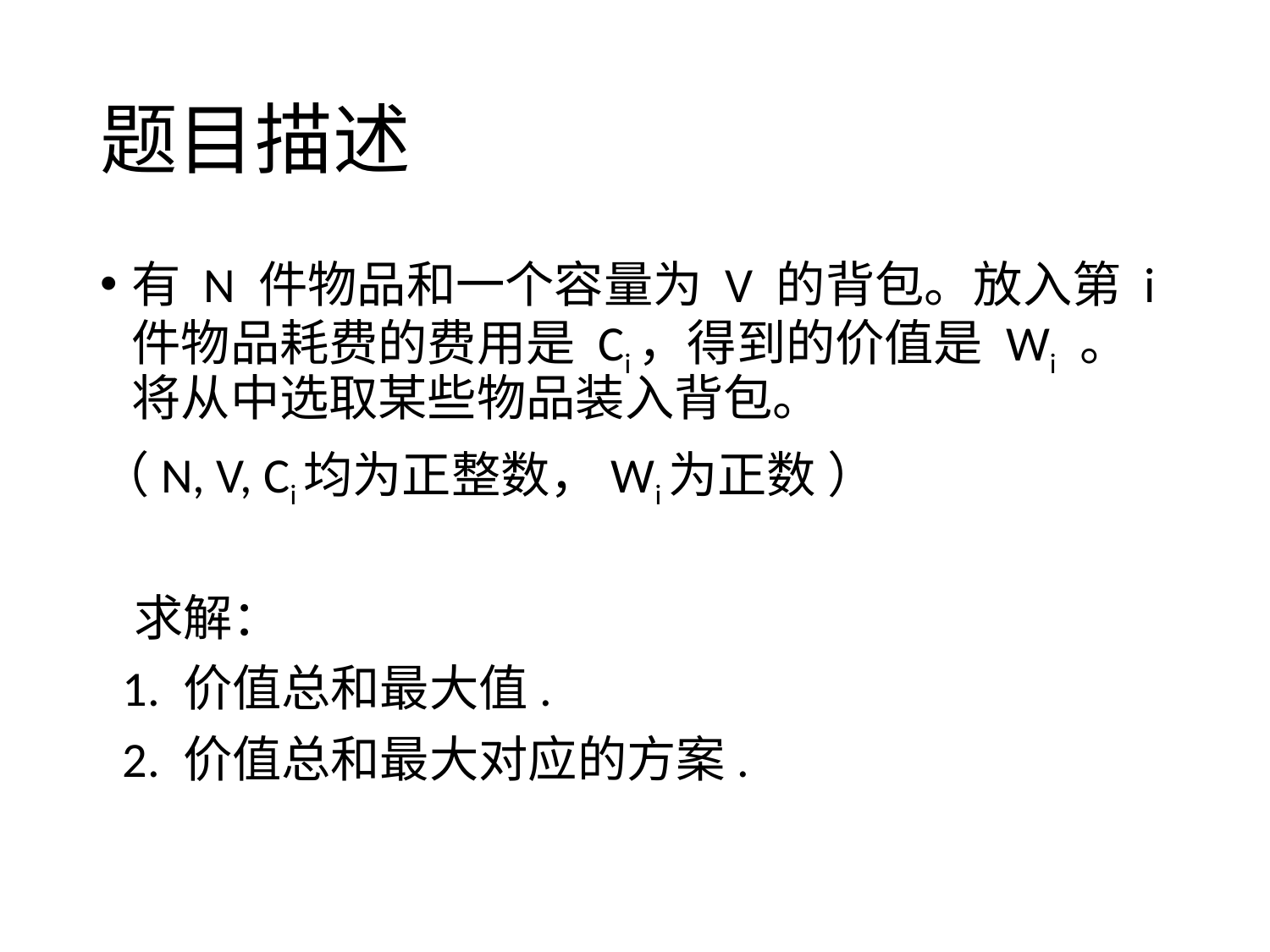

# 题目描述
有 N 件物品和一个容量为 V 的背包。放入第 i 件物品耗费的费用是 Ci，得到的价值是 Wi 。将从中选取某些物品装入背包。
（N, V, Ci均为正整数，Wi为正数 ）

  求解：
  1. 价值总和最大值.
  2. 价值总和最大对应的方案.